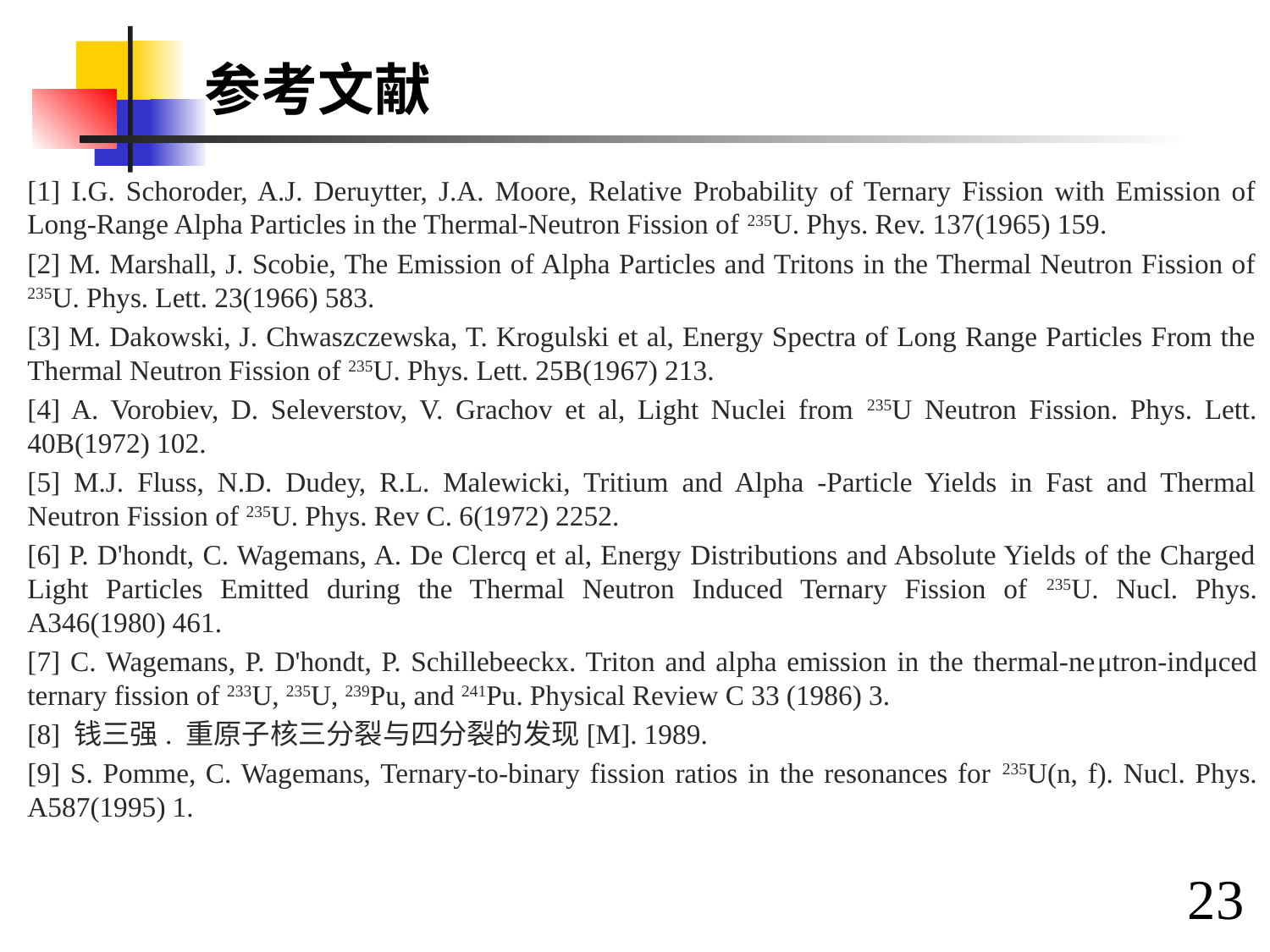

# 参考文献
[1] I.G. Schoroder, A.J. Deruytter, J.A. Moore, Relative Probability of Ternary Fission with Emission of Long-Range Alpha Particles in the Thermal-Neutron Fission of 235U. Phys. Rev. 137(1965) 159.
[2] M. Marshall, J. Scobie, The Emission of Alpha Particles and Tritons in the Thermal Neutron Fission of 235U. Phys. Lett. 23(1966) 583.
[3] M. Dakowski, J. Chwaszczewska, T. Krogulski et al, Energy Spectra of Long Range Particles From the Thermal Neutron Fission of 235U. Phys. Lett. 25B(1967) 213.
[4] A. Vorobiev, D. Seleverstov, V. Grachov et al, Light Nuclei from 235U Neutron Fission. Phys. Lett. 40B(1972) 102.
[5] M.J. Fluss, N.D. Dudey, R.L. Malewicki, Tritium and Alpha -Particle Yields in Fast and Thermal Neutron Fission of 235U. Phys. Rev C. 6(1972) 2252.
[6] P. D'hondt, C. Wagemans, A. De Clercq et al, Energy Distributions and Absolute Yields of the Charged Light Particles Emitted during the Thermal Neutron Induced Ternary Fission of 235U. Nucl. Phys. A346(1980) 461.
[7] C. Wagemans, P. D'hondt, P. Schillebeeckx. Triton and alpha emission in the thermal-neμtron-indμced ternary fission of 233U, 235U, 239Pu, and 241Pu. Physical Review C 33 (1986) 3.
[8] 钱三强. 重原子核三分裂与四分裂的发现[M]. 1989.
[9] S. Pomme, C. Wagemans, Ternary-to-binary fission ratios in the resonances for 235U(n, f). Nucl. Phys. A587(1995) 1.
23